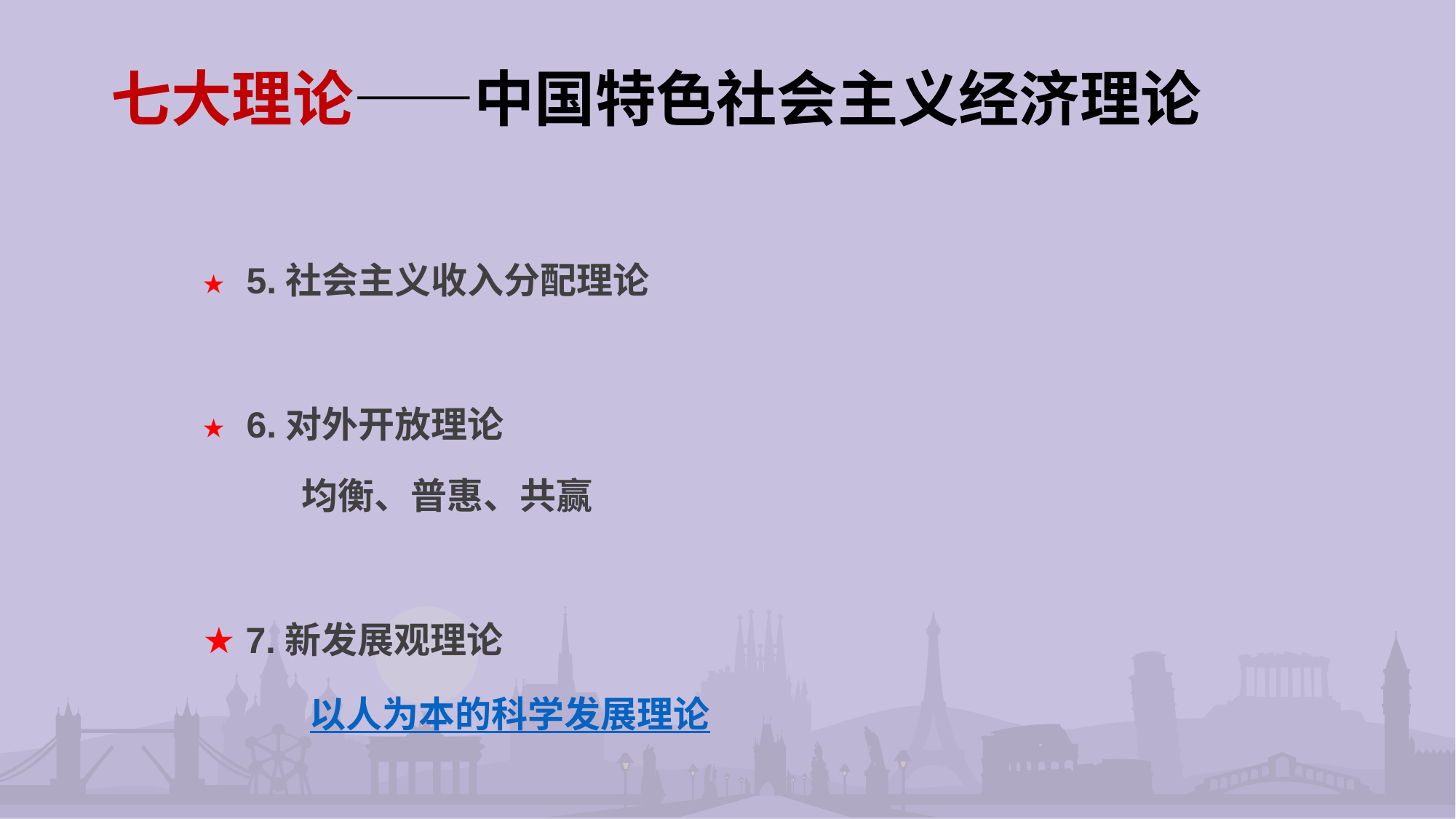

# 七大理论——中国特色社会主义经济理论
★ 5.社会主义收入分配理论

★ 6.对外开放理论
           均衡、普惠、共赢

★ 7.新发展观理论
            以人为本的科学发展理论